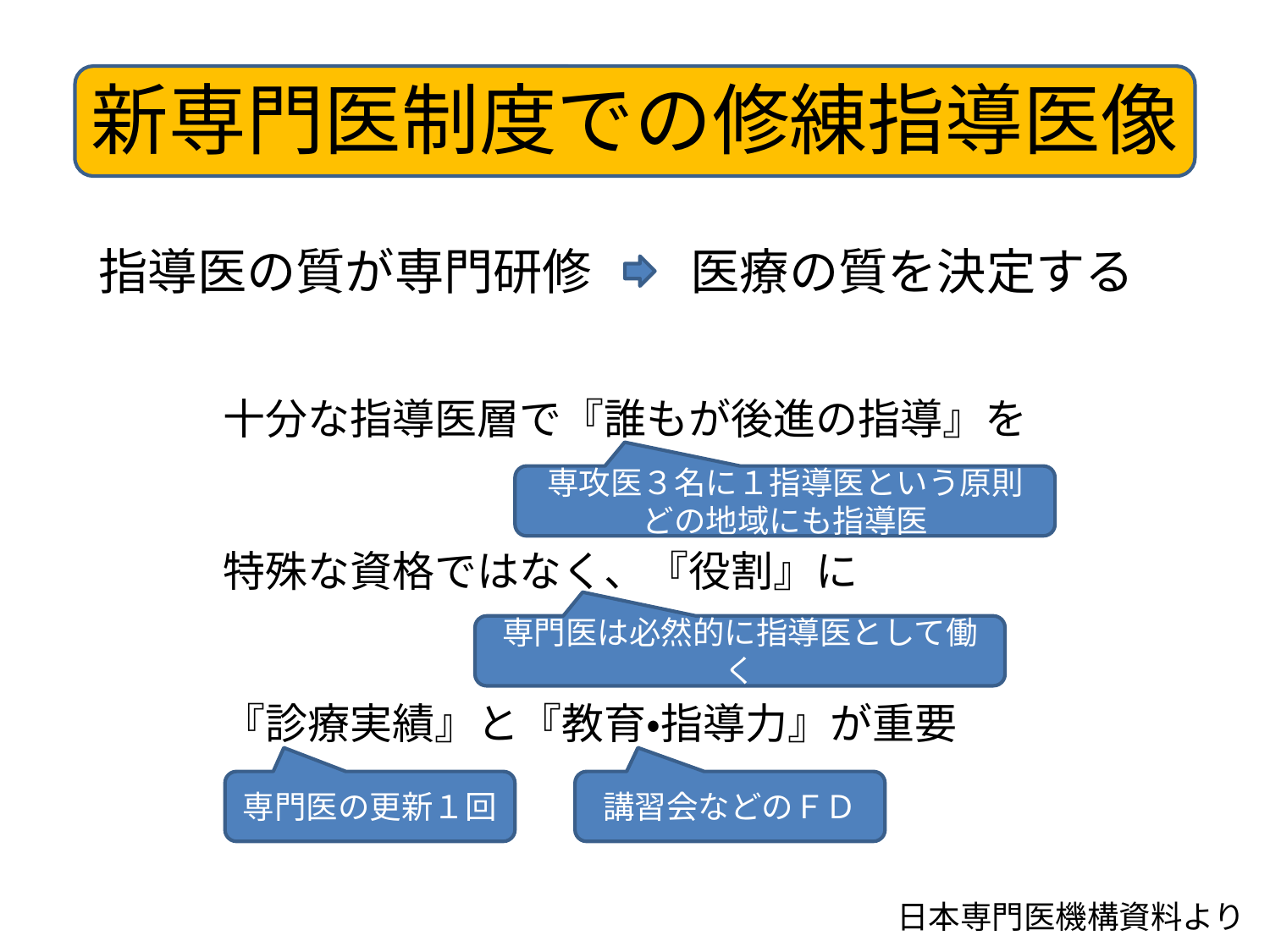

# 新専門医制度での修練指導医像

指導医の質が専門研修　　医療の質を決定する

十分な指導医層で『誰もが後進の指導』を

特殊な資格ではなく、『役割』に

『診療実績』と『教育・指導力』が重要
専攻医３名に１指導医という原則
どの地域にも指導医
専門医は必然的に指導医として働く
専門医の更新１回
講習会などのＦＤ
日本専門医機構資料より